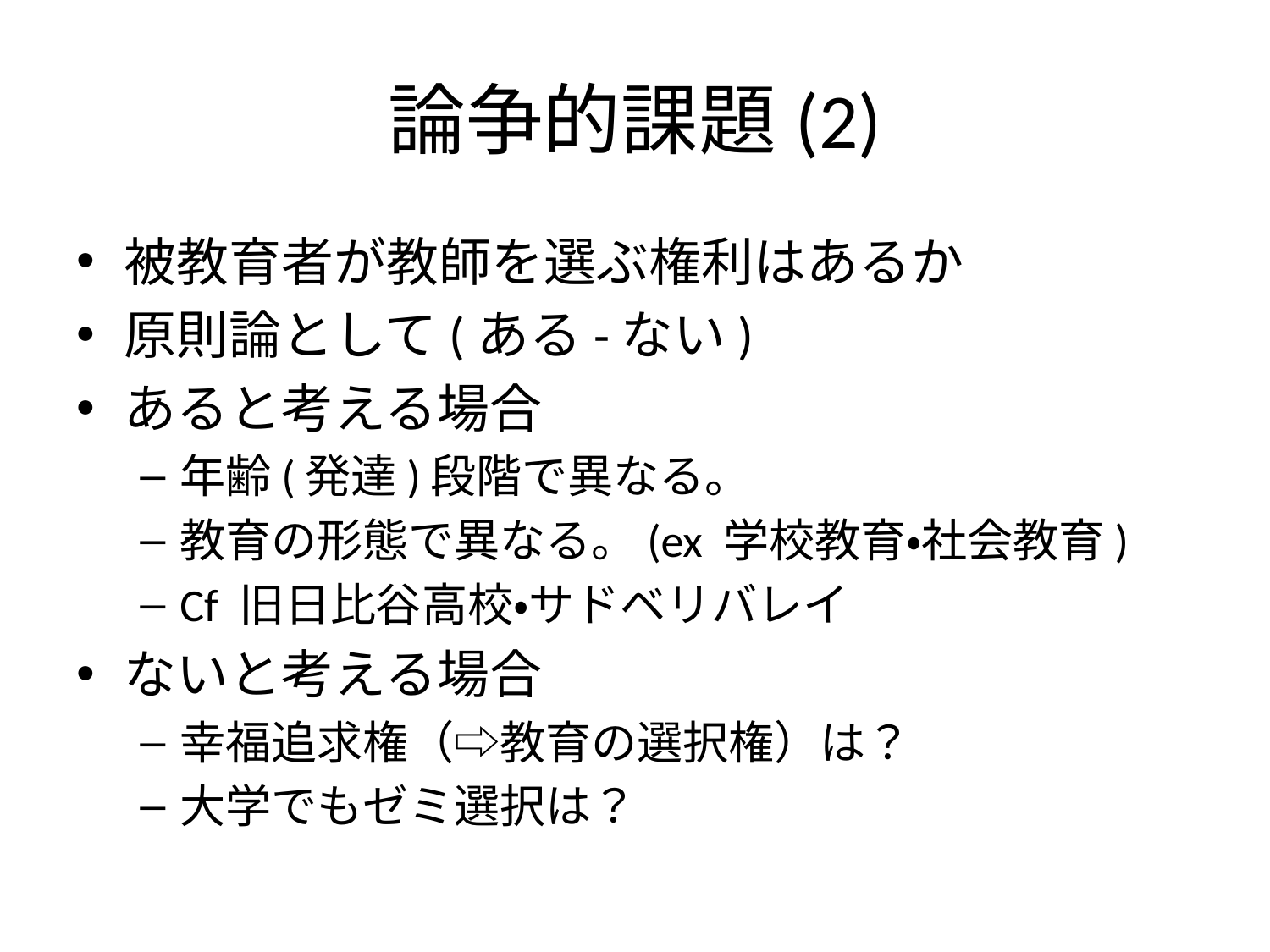

# 論争的課題(2)
被教育者が教師を選ぶ権利はあるか
原則論として(ある-ない)
あると考える場合
年齢(発達)段階で異なる。
教育の形態で異なる。(ex 学校教育・社会教育)
Cf 旧日比谷高校・サドベリバレイ
ないと考える場合
幸福追求権（⇨教育の選択権）は？
大学でもゼミ選択は？